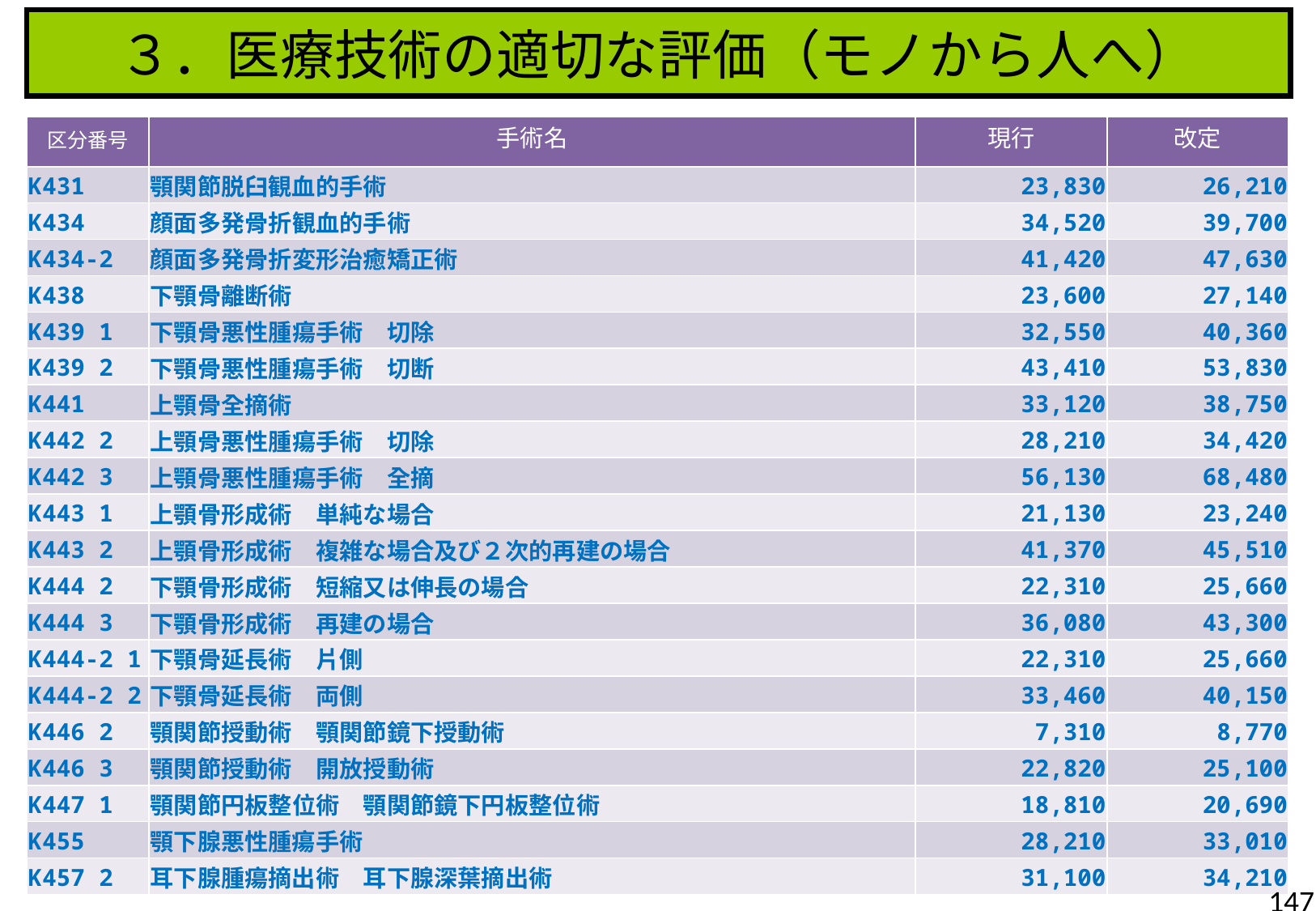

３．医療技術の適切な評価（モノから人へ）
| 区分番号 | 手術名 | 現行 | 改定 |
| --- | --- | --- | --- |
| K431 | 顎関節脱臼観血的手術 | 23,830 | 26,210 |
| K434 | 顔面多発骨折観血的手術 | 34,520 | 39,700 |
| K434-2 | 顔面多発骨折変形治癒矯正術 | 41,420 | 47,630 |
| K438 | 下顎骨離断術 | 23,600 | 27,140 |
| K439 1 | 下顎骨悪性腫瘍手術　切除 | 32,550 | 40,360 |
| K439 2 | 下顎骨悪性腫瘍手術　切断 | 43,410 | 53,830 |
| K441 | 上顎骨全摘術 | 33,120 | 38,750 |
| K442 2 | 上顎骨悪性腫瘍手術　切除 | 28,210 | 34,420 |
| K442 3 | 上顎骨悪性腫瘍手術　全摘 | 56,130 | 68,480 |
| K443 1 | 上顎骨形成術　単純な場合 | 21,130 | 23,240 |
| K443 2 | 上顎骨形成術　複雑な場合及び２次的再建の場合 | 41,370 | 45,510 |
| K444 2 | 下顎骨形成術　短縮又は伸長の場合 | 22,310 | 25,660 |
| K444 3 | 下顎骨形成術　再建の場合 | 36,080 | 43,300 |
| K444-2 1 | 下顎骨延長術　片側 | 22,310 | 25,660 |
| K444-2 2 | 下顎骨延長術　両側 | 33,460 | 40,150 |
| K446 2 | 顎関節授動術　顎関節鏡下授動術 | 7,310 | 8,770 |
| K446 3 | 顎関節授動術　開放授動術 | 22,820 | 25,100 |
| K447 1 | 顎関節円板整位術　顎関節鏡下円板整位術 | 18,810 | 20,690 |
| K455 | 顎下腺悪性腫瘍手術 | 28,210 | 33,010 |
| K457 2 | 耳下腺腫瘍摘出術　耳下腺深葉摘出術 | 31,100 | 34,210 |
147